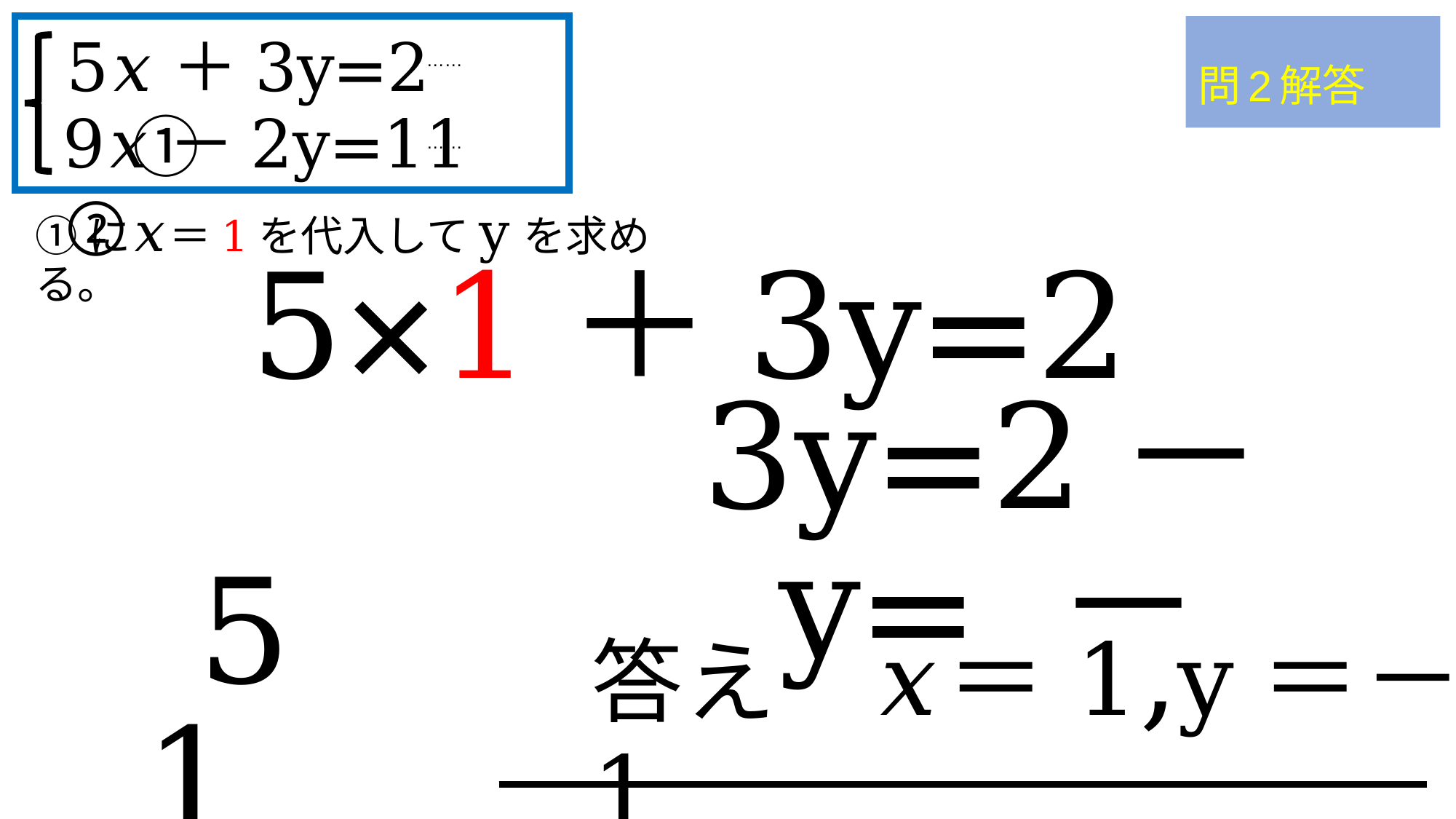

5𝑥＋3y=2   　①
9𝑥－2y=11     ②

……
……

問2解答
①に𝑥＝1を代入してyを求める。
5×1＋3y=2
　　　 3y=2－5
　　　     y= －1
答え　𝑥＝1,y＝－1